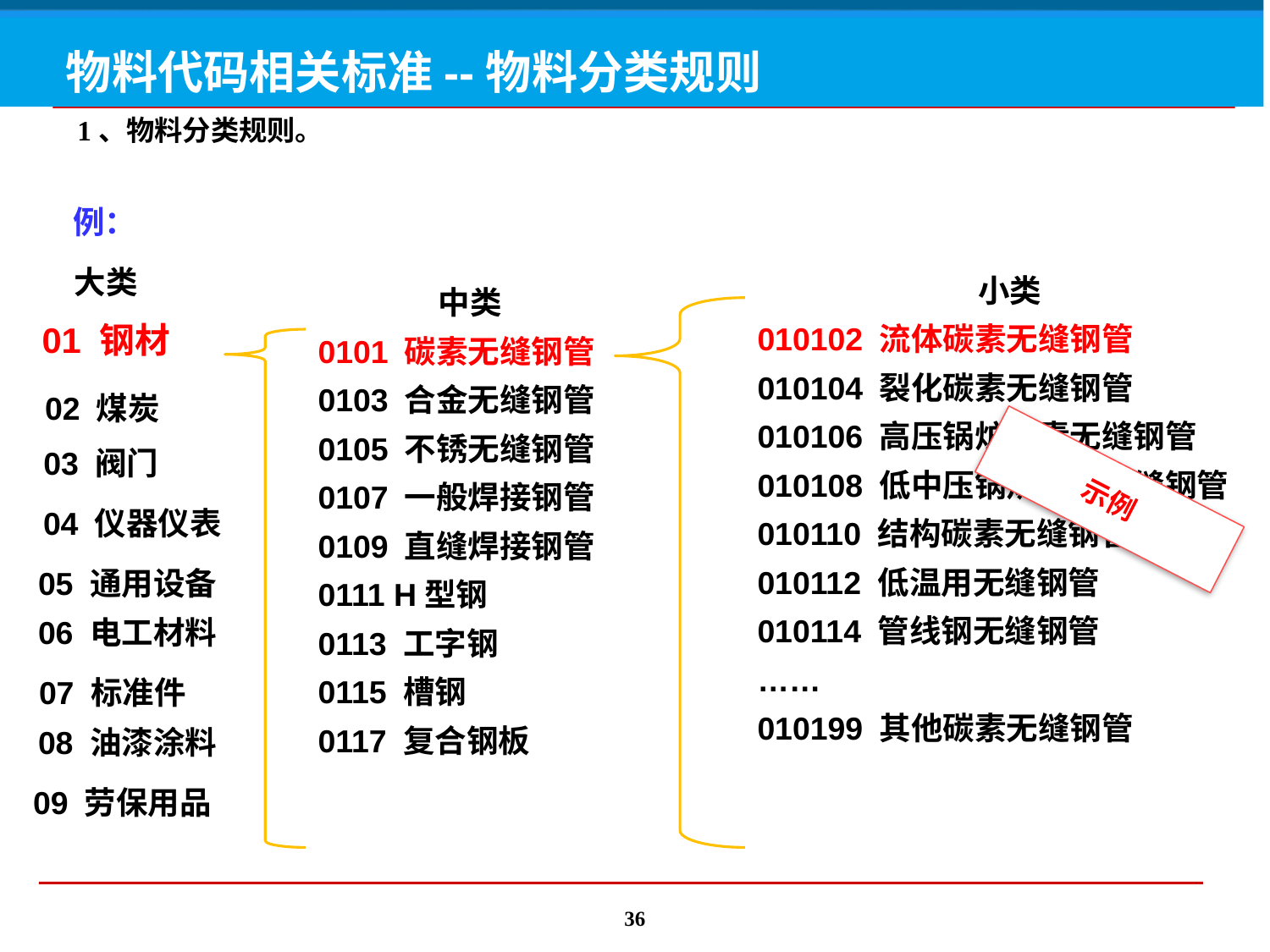

# 物料代码相关标准--物料分类规则
1、物料分类规则。

例：
大类
01 钢材
小类
010102 流体碳素无缝钢管
010104 裂化碳素无缝钢管
010106 高压锅炉碳素无缝钢管
010108 低中压锅炉碳素无缝钢管
010110 结构碳素无缝钢管
010112 低温用无缝钢管
010114 管线钢无缝钢管
……
010199 其他碳素无缝钢管

中类
0101 碳素无缝钢管
0103 合金无缝钢管
0105 不锈无缝钢管
0107 一般焊接钢管
0109 直缝焊接钢管
0111 H型钢
0113 工字钢
0115 槽钢
0117 复合钢板

02 煤炭
03 阀门
示例
04 仪器仪表
05 通用设备
06 电工材料
07 标准件
08 油漆涂料
09 劳保用品
36